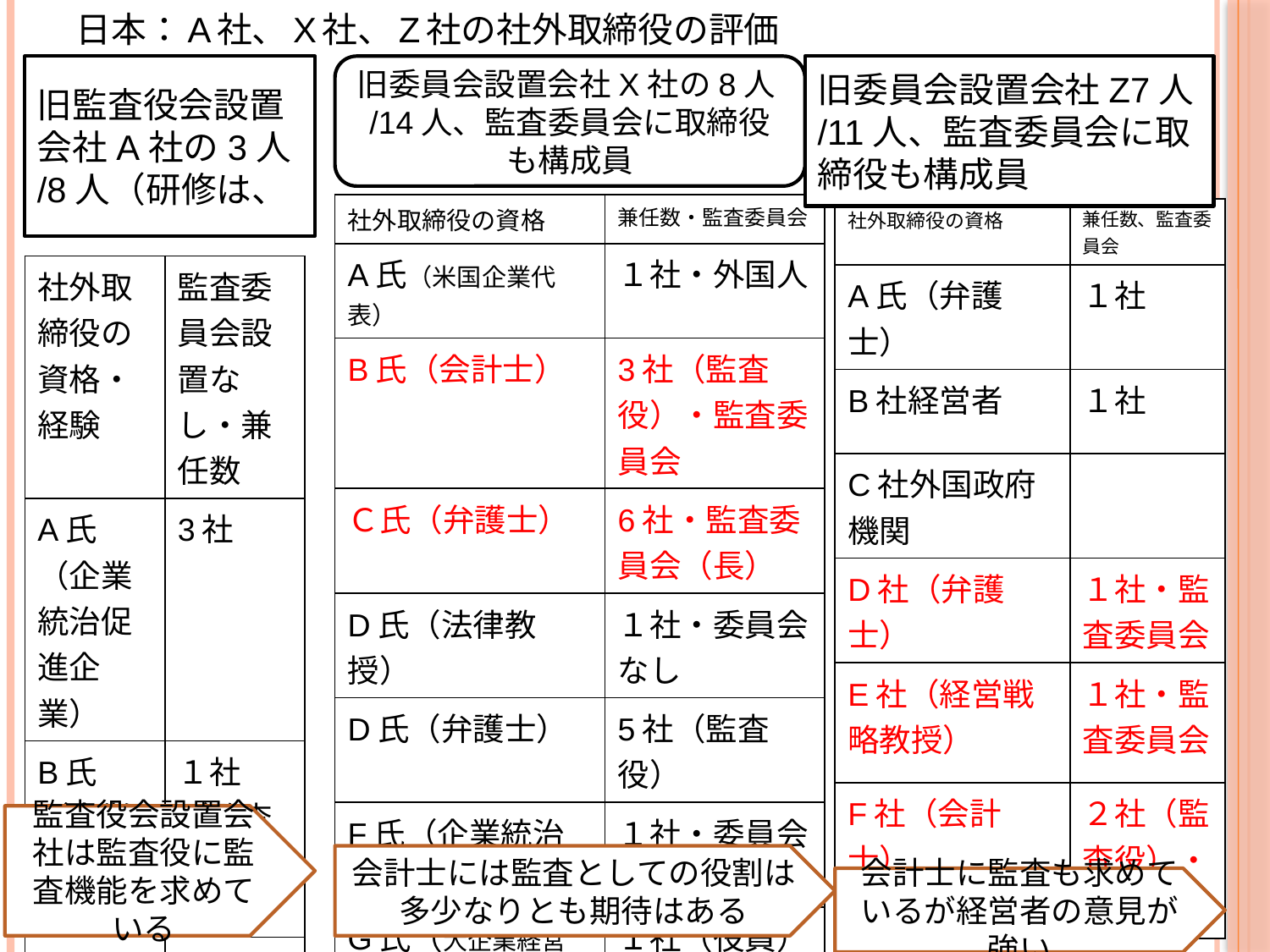

# 日本：A社、X社、Z社の社外取締役の評価
旧監査役会設置会社A社の3人/8人（研修は、
旧委員会設置会社X社の8人/14人、監査委員会に取締役も構成員
旧委員会設置会社Z7人/11人、監査委員会に取締役も構成員
| 社外取締役の資格 | 兼任数・監査委員会 |
| --- | --- |
| A氏（米国企業代表） | １社・外国人 |
| B氏（会計士） | 3社（監査役）・監査委員会 |
| Ｃ氏（弁護士） | 6社・監査委員会（長） |
| D氏（法律教授） | １社・委員会なし |
| D氏（弁護士） | 5社（監査役） |
| F氏（企業統治教授） | １社・委員会なし |
| G氏（大企業経営者） | １社（役員） |
| H氏（経営者） | 2社 |
| 社外取締役の資格 | 兼任数、監査委員会 |
| --- | --- |
| A氏（弁護士） | １社 |
| B社経営者 | １社 |
| C社外国政府機関 |  |
| D社（弁護士） | １社・監査委員会 |
| E社（経営戦略教授） | １社・監査委員会 |
| F社（会計士） | ２社（監査役）・監査委員 |
| 社外取締役の資格・経験 | 監査委員会設置なし・兼任数 |
| --- | --- |
| A氏（企業統治促進企業） | 3社 |
| B氏（企業経営者） | １社（監査役）・ |
| C氏（財務） | １社 |
32
監査役会設置会社は監査役に監査機能を求めている
会計士には監査としての役割は多少なりとも期待はある
会計士に監査も求めているが経営者の意見が強い